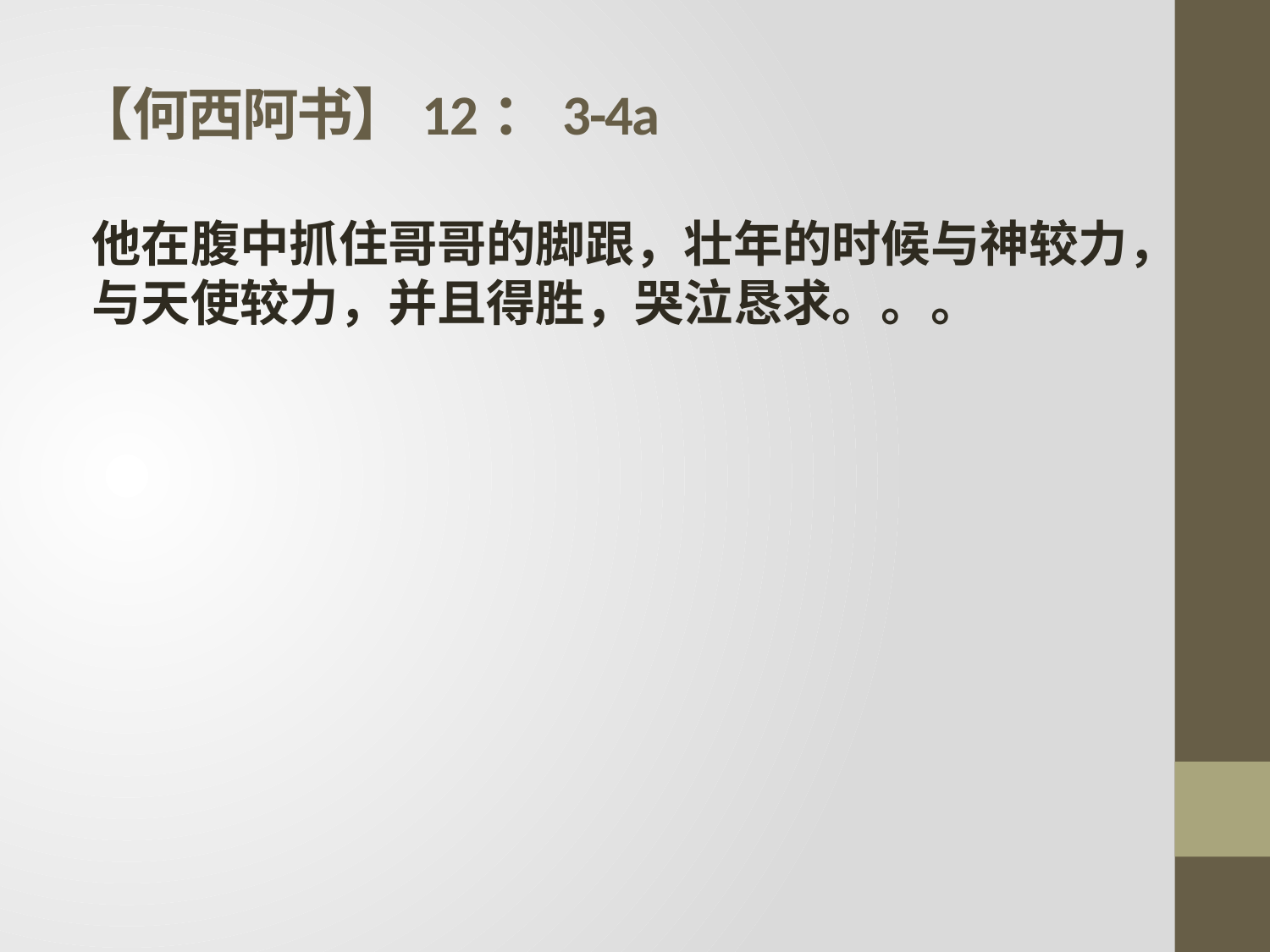

# 【何西阿书】12：3-4a
他在腹中抓住哥哥的脚跟，壮年的时候与神较力，与天使较力，并且得胜，哭泣恳求。。。